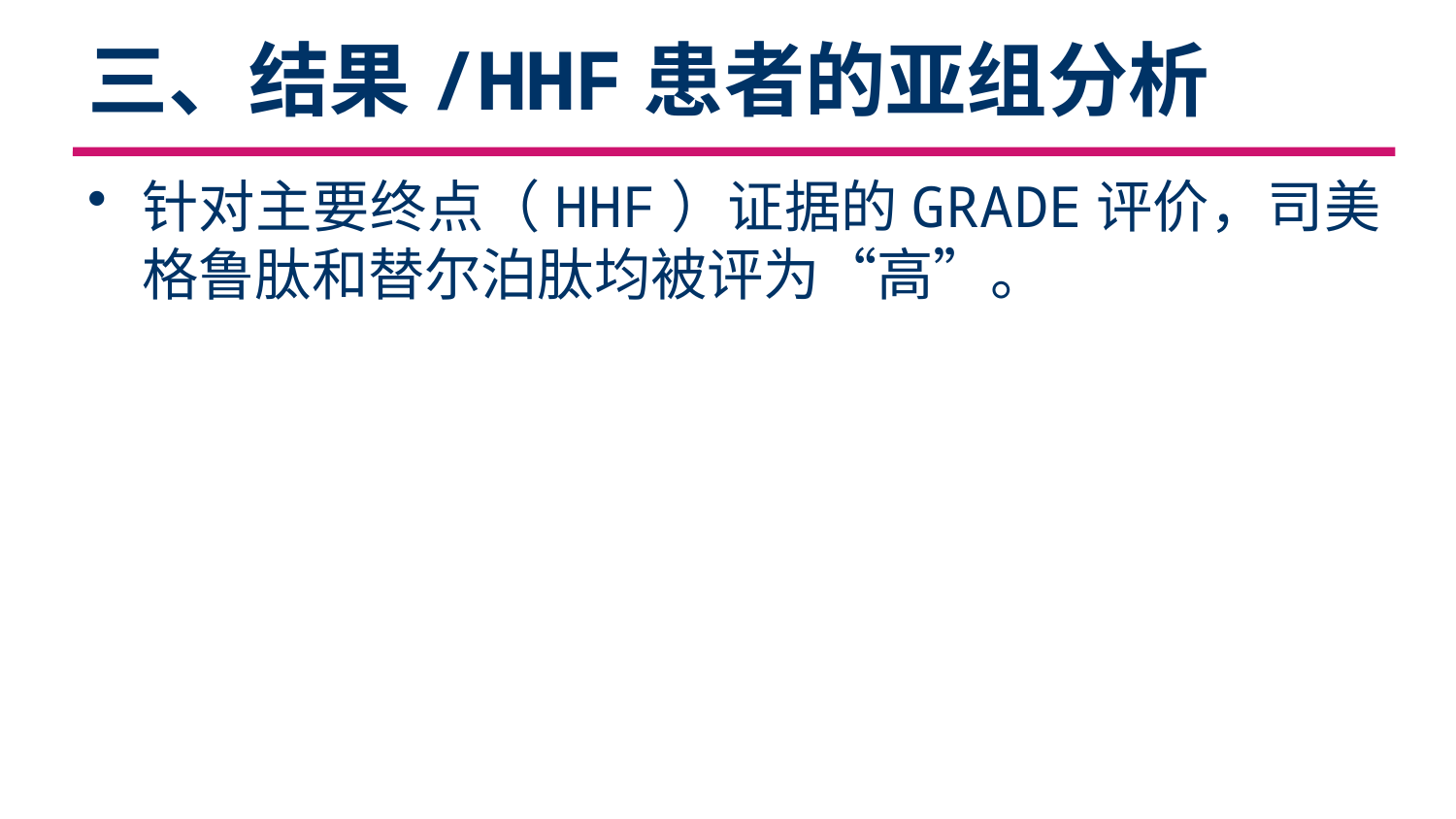

# 三、结果/HHF患者的亚组分析

针对主要终点（HHF）证据的GRADE评价，司美格鲁肽和替尔泊肽均被评为“高”。